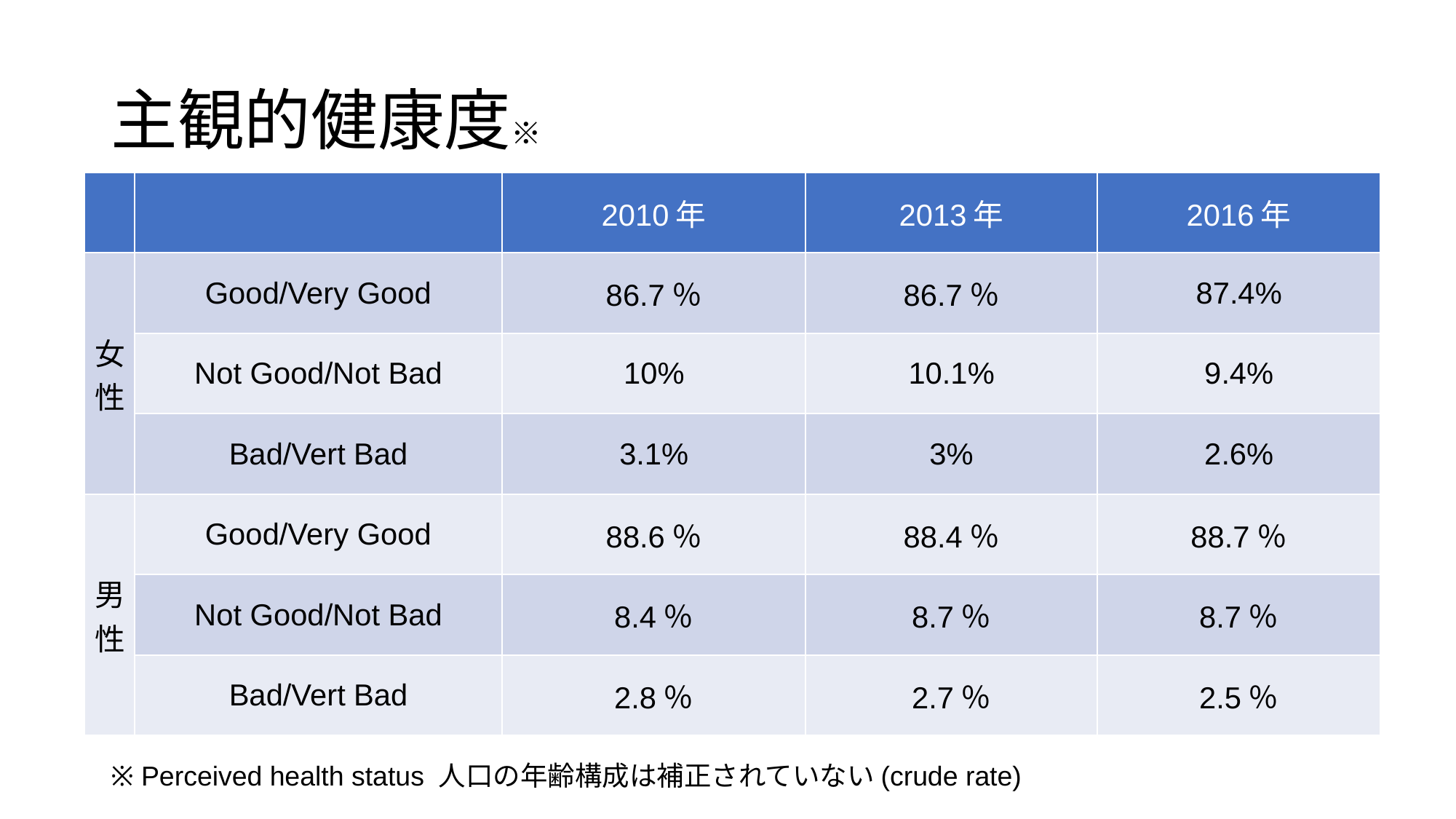

# 主観的健康度※
|  |  | 2010年 | 2013年 | 2016年 |
| --- | --- | --- | --- | --- |
| 女性 | Good/Very Good | 86.7％ | 86.7％ | 87.4% |
|  | Not Good/Not Bad | 10% | 10.1% | 9.4% |
|  | Bad/Vert Bad | 3.1% | 3% | 2.6% |
| 男性 | Good/Very Good | 88.6％ | 88.4％ | 88.7％ |
|  | Not Good/Not Bad | 8.4％ | 8.7％ | 8.7％ |
|  | Bad/Vert Bad | 2.8％ | 2.7％ | 2.5％ |
※ Perceived health status 人口の年齢構成は補正されていない(crude rate)